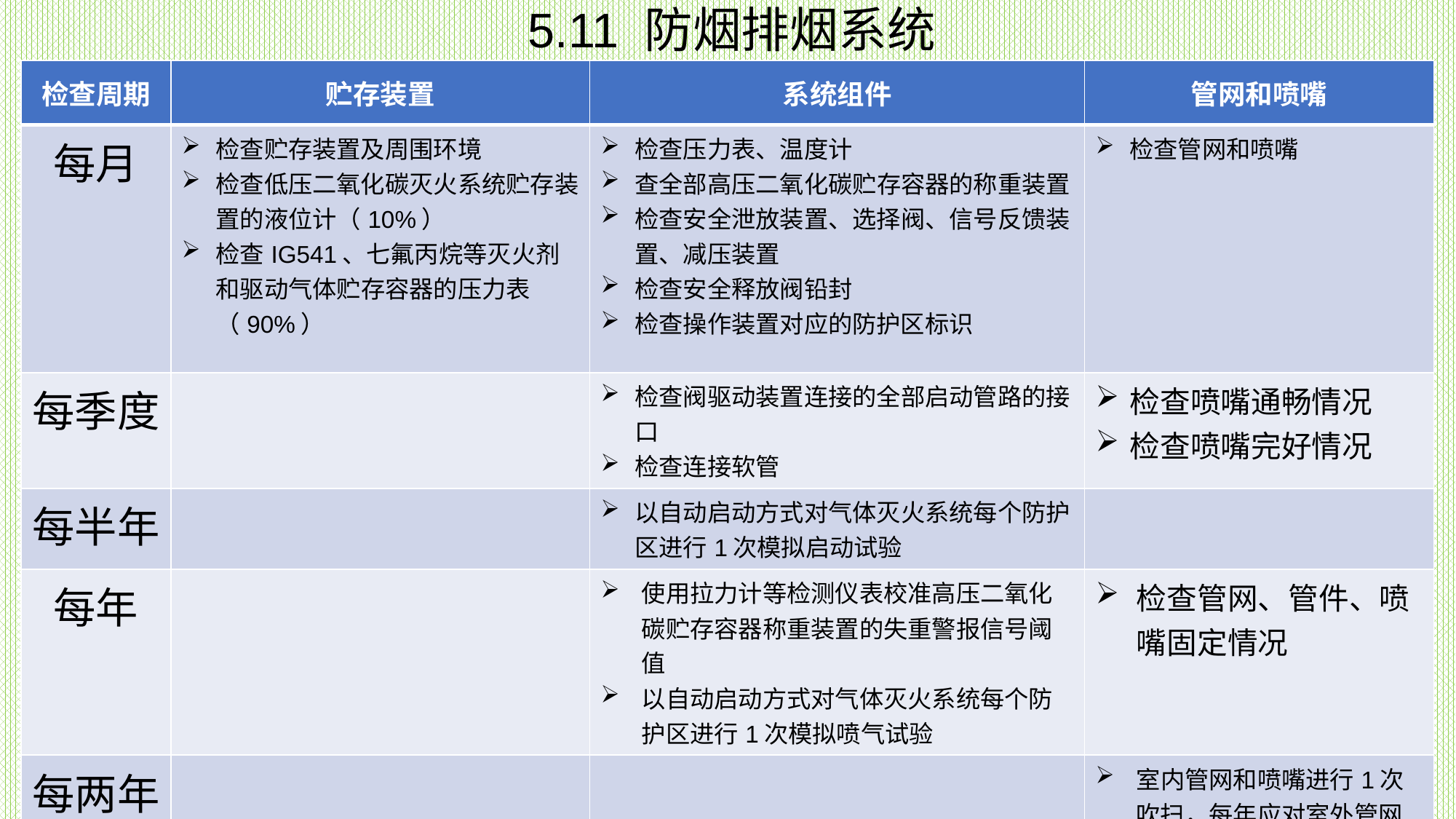

5.11 防烟排烟系统
| 检查周期 | 贮存装置 | 系统组件 | 管网和喷嘴 |
| --- | --- | --- | --- |
| 每月 | 检查贮存装置及周围环境 检查低压二氧化碳灭火系统贮存装置的液位计（10%） 检查IG541、七氟丙烷等灭火剂和驱动气体贮存容器的压力表（90%） | 检查压力表、温度计 查全部高压二氧化碳贮存容器的称重装置 检查安全泄放装置、选择阀、信号反馈装置、减压装置 检查安全释放阀铅封 检查操作装置对应的防护区标识 | 检查管网和喷嘴 |
| 每季度 |  | 检查阀驱动装置连接的全部启动管路的接口 检查连接软管 | 检查喷嘴通畅情况 检查喷嘴完好情况 |
| 每半年 |  | 以自动启动方式对气体灭火系统每个防护区进行1次模拟启动试验 |  |
| 每年 |  | 使用拉力计等检测仪表校准高压二氧化碳贮存容器称重装置的失重警报信号阈值 以自动启动方式对气体灭火系统每个防护区进行1次模拟喷气试验 | 检查管网、管件、喷嘴固定情况 |
| 每两年 |  |  | 室内管网和喷嘴进行1次吹扫，每年应对室外管网和喷嘴进行1次吹扫 |